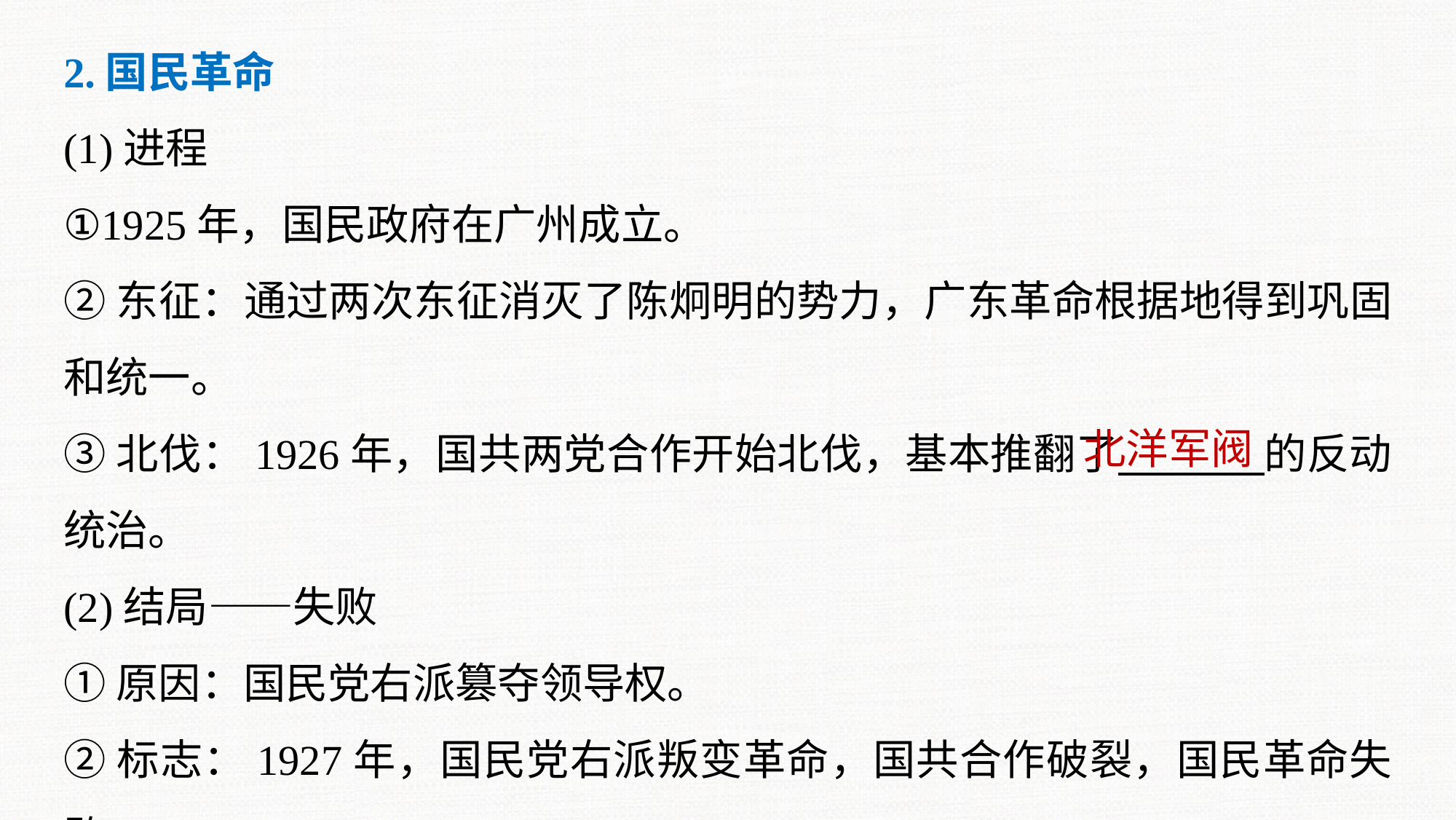

2.国民革命
(1)进程
①1925年，国民政府在广州成立。
②东征：通过两次东征消灭了陈炯明的势力，广东革命根据地得到巩固和统一。
③北伐：1926年，国共两党合作开始北伐，基本推翻了               的反动统治。
(2)结局——失败
①原因：国民党右派篡夺领导权。
②标志：1927年，国民党右派叛变革命，国共合作破裂，国民革命失败。
北洋军阀